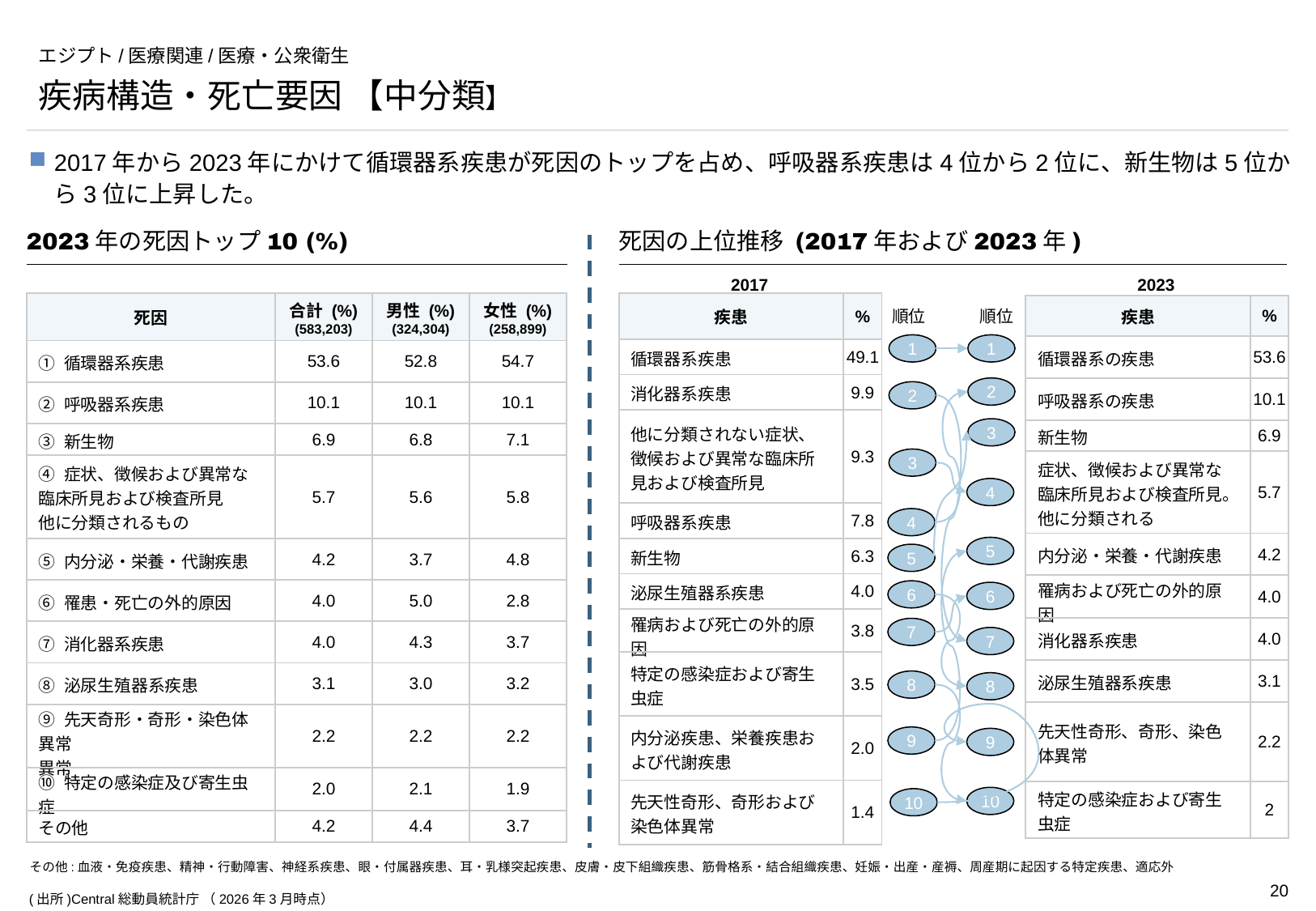

# エジプト/医療関連/医療・公衆衛生
疾病構造・死亡要因 【中分類】
2017年から2023年にかけて循環器系疾患が死因のトップを占め、呼吸器系疾患は4位から2位に、新生物は5位から3位に上昇した。
2023年の死因トップ10 (%)
死因の上位推移 (2017年および2023年)
2017
2023
| 疾患 | % |
| --- | --- |
| 循環器系疾患 | 49.1 |
| 消化器系疾患 | 9.9 |
| 他に分類されない症状、徴候および異常な臨床所見および検査所見 | 9.3 |
| 呼吸器系疾患 | 7.8 |
| 新生物 | 6.3 |
| 泌尿生殖器系疾患 | 4.0 |
| 罹病および死亡の外的原因 | 3.8 |
| 特定の感染症および寄生虫症 | 3.5 |
| 内分泌疾患、栄養疾患および代謝疾患 | 2.0 |
| 先天性奇形、奇形および染色体異常 | 1.4 |
| 死因 | 合計 (%) (583,203) | 男性 (%) (324,304) | 女性 (%) (258,899) |
| --- | --- | --- | --- |
| ① 循環器系疾患 | 53.6 | 52.8 | 54.7 |
| ② 呼吸器系疾患 | 10.1 | 10.1 | 10.1 |
| ③ 新生物 | 6.9 | 6.8 | 7.1 |
| ④ 症状、徴候および異常な臨床所見および検査所見 他に分類されるもの | 5.7 | 5.6 | 5.8 |
| ⑤ 内分泌・栄養・代謝疾患 | 4.2 | 3.7 | 4.8 |
| ⑥ 罹患・死亡の外的原因 | 4.0 | 5.0 | 2.8 |
| ⑦ 消化器系疾患 | 4.0 | 4.3 | 3.7 |
| ⑧ 泌尿生殖器系疾患 | 3.1 | 3.0 | 3.2 |
| ⑨ 先天奇形・奇形・染色体異常 異常 | 2.2 | 2.2 | 2.2 |
| ⑩ 特定の感染症及び寄生虫症 | 2.0 | 2.1 | 1.9 |
| その他 | 4.2 | 4.4 | 3.7 |
順位
順位
| 疾患 | % |
| --- | --- |
| 循環器系の疾患 | 53.6 |
| 呼吸器系の疾患 | 10.1 |
| 新生物 | 6.9 |
| 症状、徴候および異常な臨床所見および検査所見。 他に分類される | 5.7 |
| 内分泌・栄養・代謝疾患 | 4.2 |
| 罹病および死亡の外的原因 | 4.0 |
| 消化器系疾患 | 4.0 |
| 泌尿生殖器系疾患 | 3.1 |
| 先天性奇形、奇形、染色体異常 | 2.2 |
| 特定の感染症および寄生虫症 | 2 |
1
1
2
2
3
3
4
4
5
5
6
6
7
7
8
8
9
9
10
10
その他:血液・免疫疾患、精神・行動障害、神経系疾患、眼・付属器疾患、耳・乳様突起疾患、皮膚・皮下組織疾患、筋骨格系・結合組織疾患、妊娠・出産・産褥、周産期に起因する特定疾患、適応外
(出所)Central総動員統計庁 （2026年3月時点）